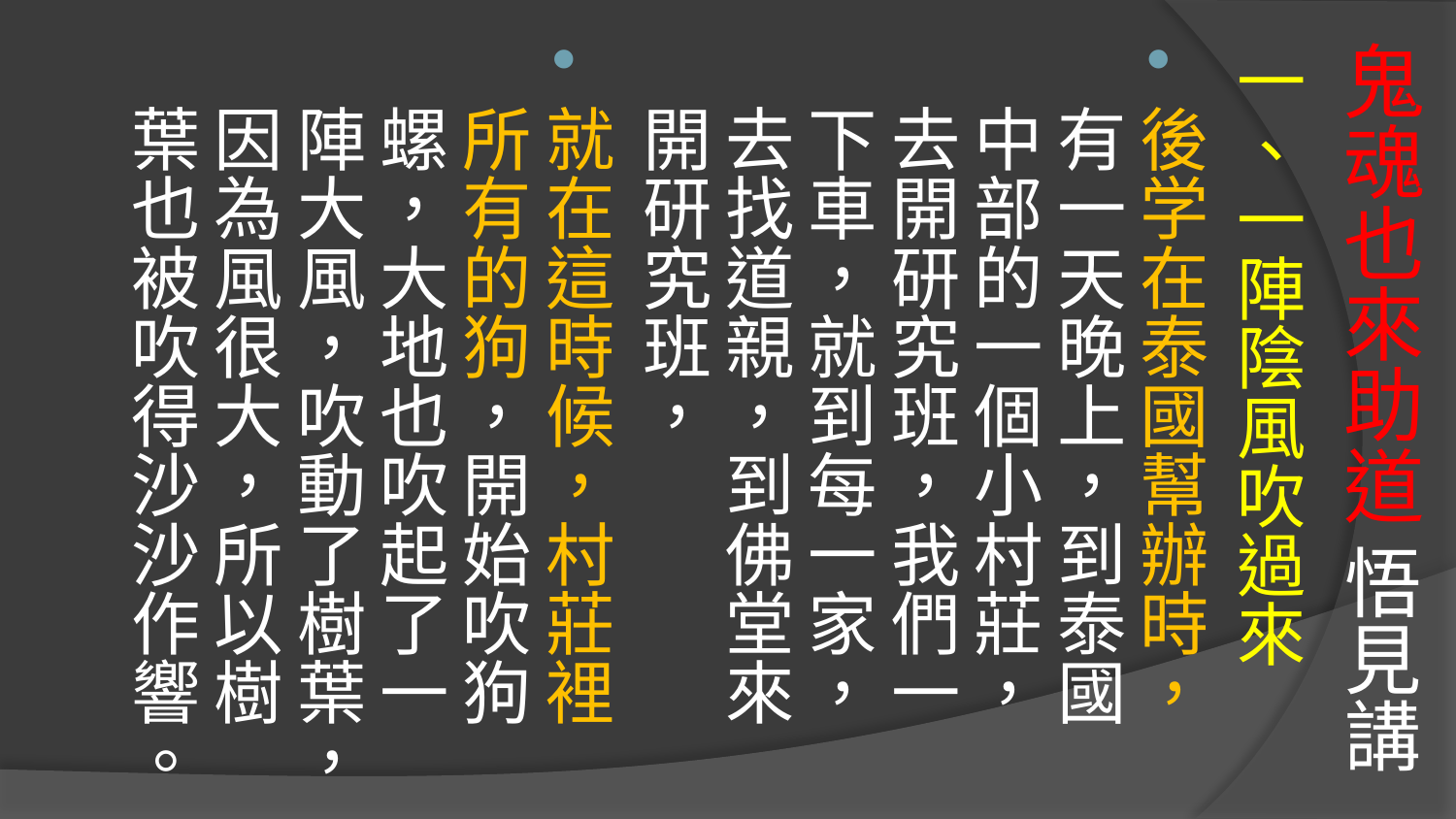

# 鬼魂也來助道 悟見講
一、一陣陰風吹過來
後学在泰國幫辦時，有一天晚上，到泰國中部的一個小村莊，去開研究班，我們一下車，就到每一家，去找道親，到佛堂來開研究班，
就在這時候，村莊裡所有的狗，開始吹狗螺，大地也吹起了一陣大風，吹動了樹葉，因為風很大，所以樹葉也被吹得沙沙作響。